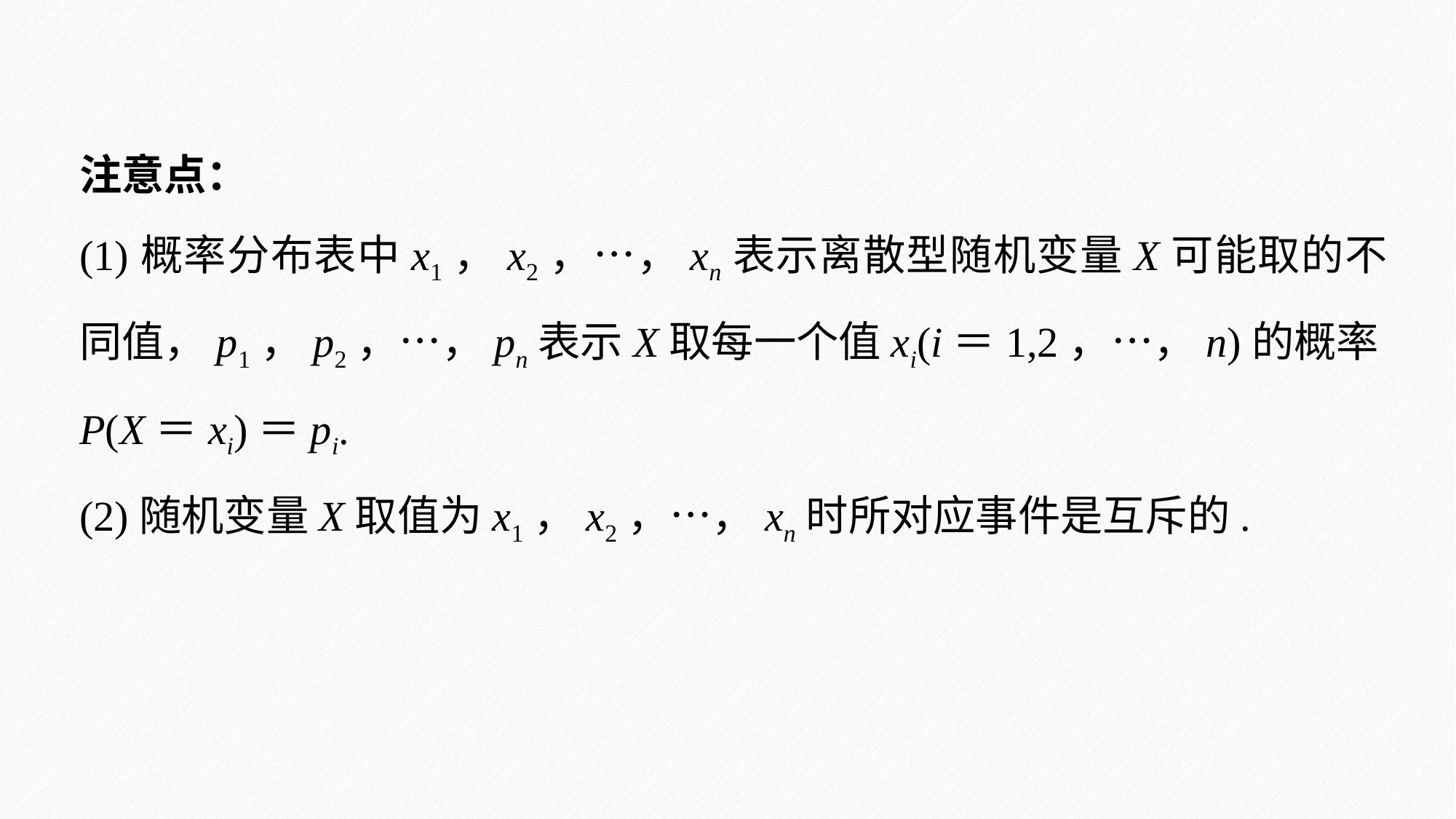

注意点：
(1)概率分布表中x1，x2，…，xn表示离散型随机变量X可能取的不同值，p1，p2，…，pn表示X取每一个值xi(i＝1,2，…，n)的概率P(X＝xi)＝pi.
(2)随机变量X取值为x1，x2，…，xn时所对应事件是互斥的.